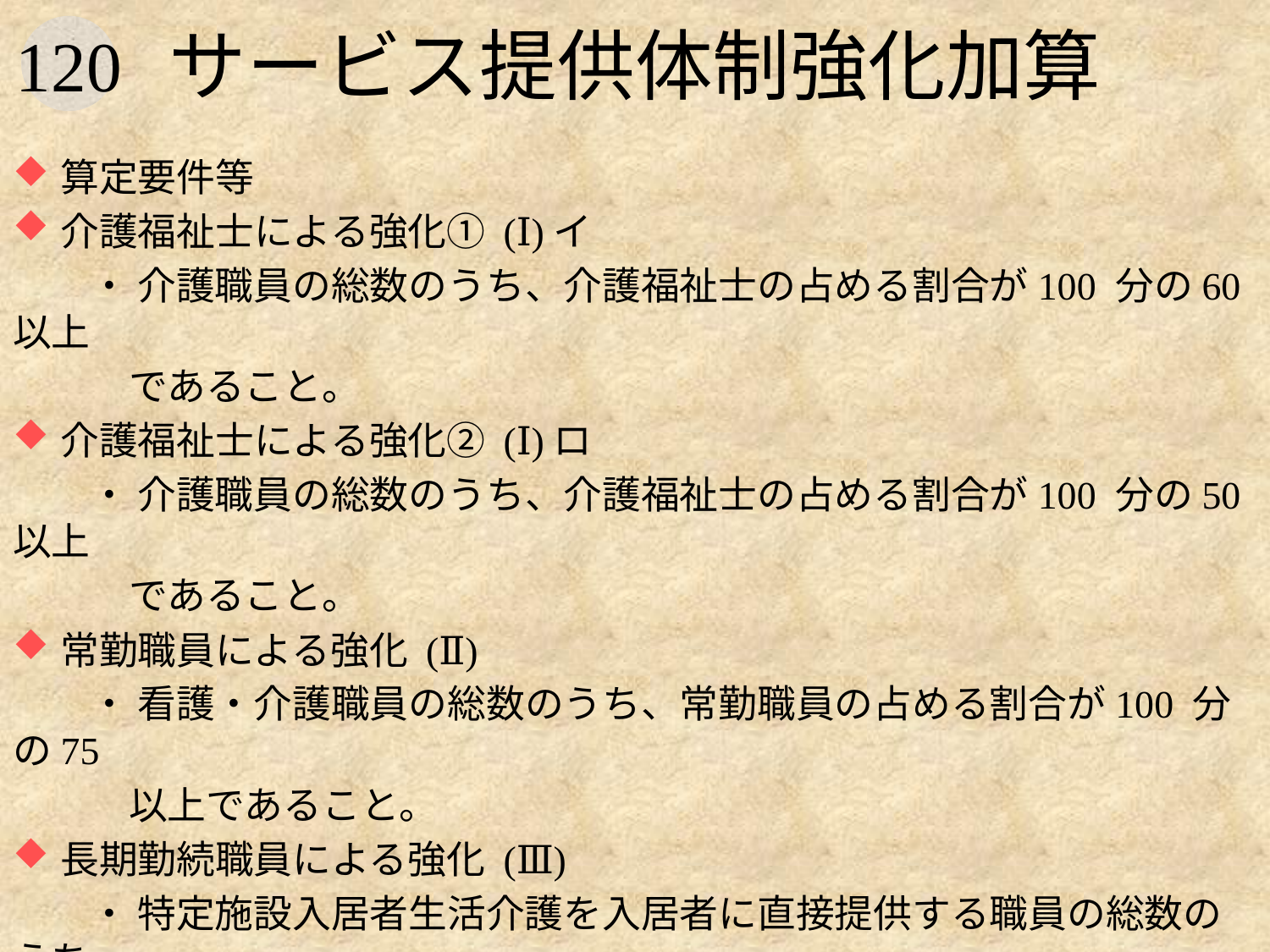

# サービス提供体制強化加算
算定要件等
介護福祉士による強化① (Ⅰ)イ
　　・ 介護職員の総数のうち、介護福祉士の占める割合が100 分の60以上
　　　であること。
介護福祉士による強化② (Ⅰ)ロ
　　・ 介護職員の総数のうち、介護福祉士の占める割合が100 分の50以上
　　　であること。
常勤職員による強化 (Ⅱ)
　　・ 看護・介護職員の総数のうち、常勤職員の占める割合が100 分の75
　　　以上であること。
長期勤続職員による強化 (Ⅲ)
　　・ 特定施設入居者生活介護を入居者に直接提供する職員の総数のうち、
　　　勤続年数３年以上の者の占める割合が100 分の30 以上であること。